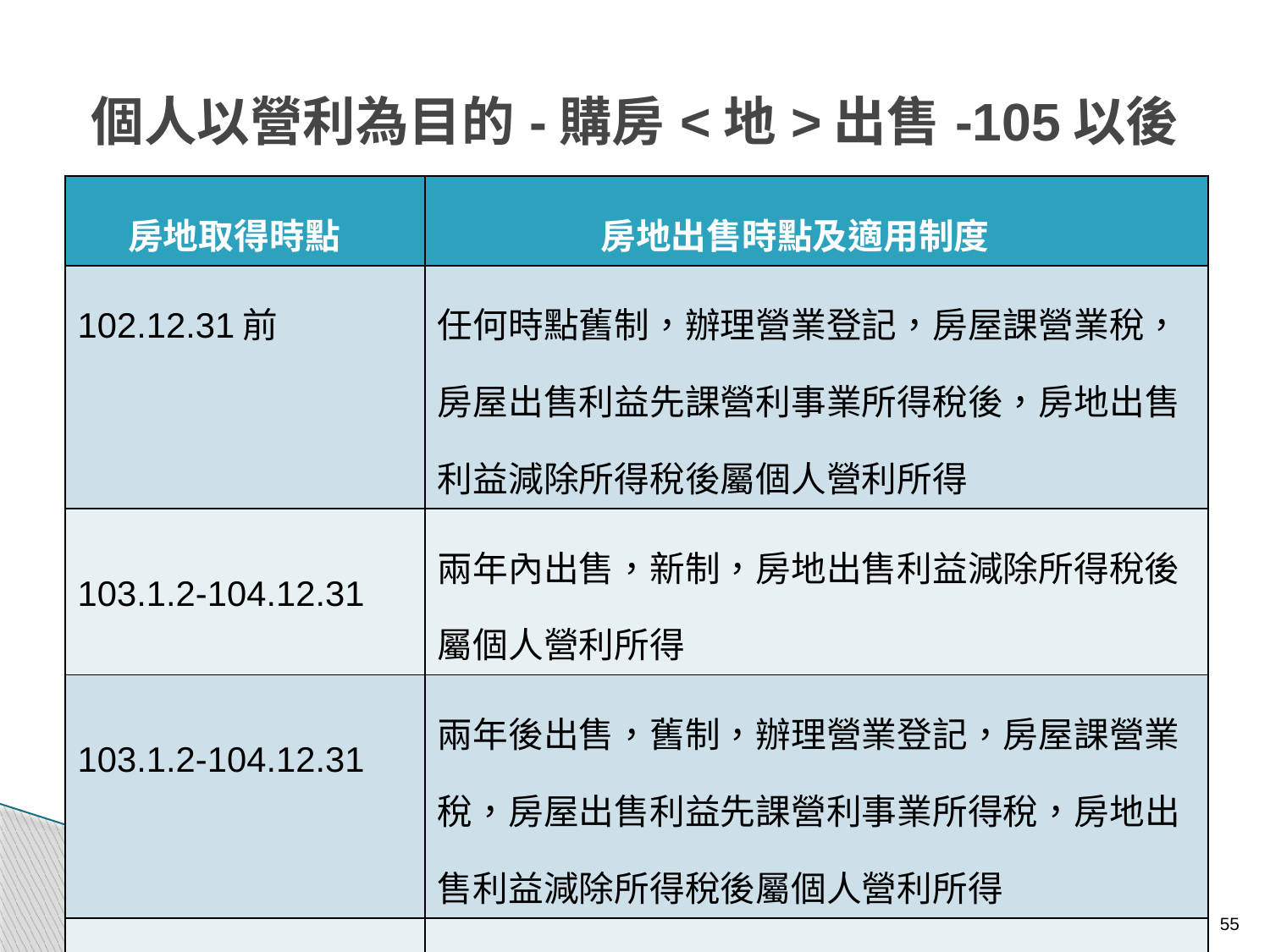

# 個人以營利為目的-購房<地>出售-105以後
| 房地取得時點 | 房地出售時點及適用制度 |
| --- | --- |
| 102.12.31前 | 任何時點舊制，辦理營業登記，房屋課營業稅，房屋出售利益先課營利事業所得稅後，房地出售利益減除所得稅後屬個人營利所得 |
| 103.1.2-104.12.31 | 兩年內出售，新制，房地出售利益減除所得稅後屬個人營利所得 |
| 103.1.2-104.12.31 | 兩年後出售，舊制，辦理營業登記，房屋課營業稅，房屋出售利益先課營利事業所得稅，房地出售利益減除所得稅後屬個人營利所得 |
| 105.1.1以後 | 新制，房地出售利益減除所得稅後屬個人營利所得 |
55